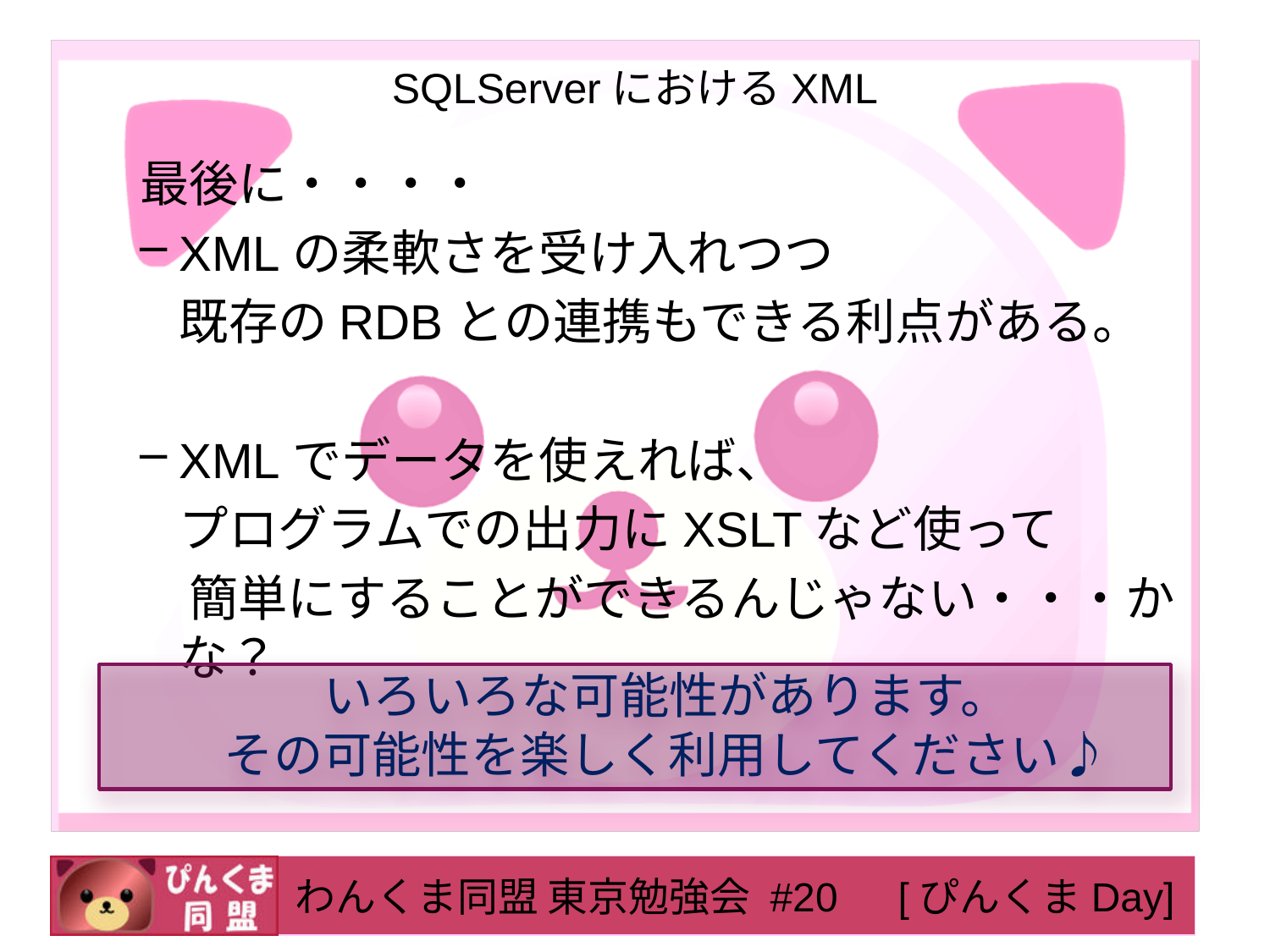

# SQLServerにおけるXML
最後に・・・・
XMLの柔軟さを受け入れつつ
	既存のRDBとの連携もできる利点がある。

XMLでデータを使えれば、
	プログラムでの出力にXSLTなど使って
　簡単にすることができるんじゃない・・・かな？
いろいろな可能性があります。
その可能性を楽しく利用してください♪